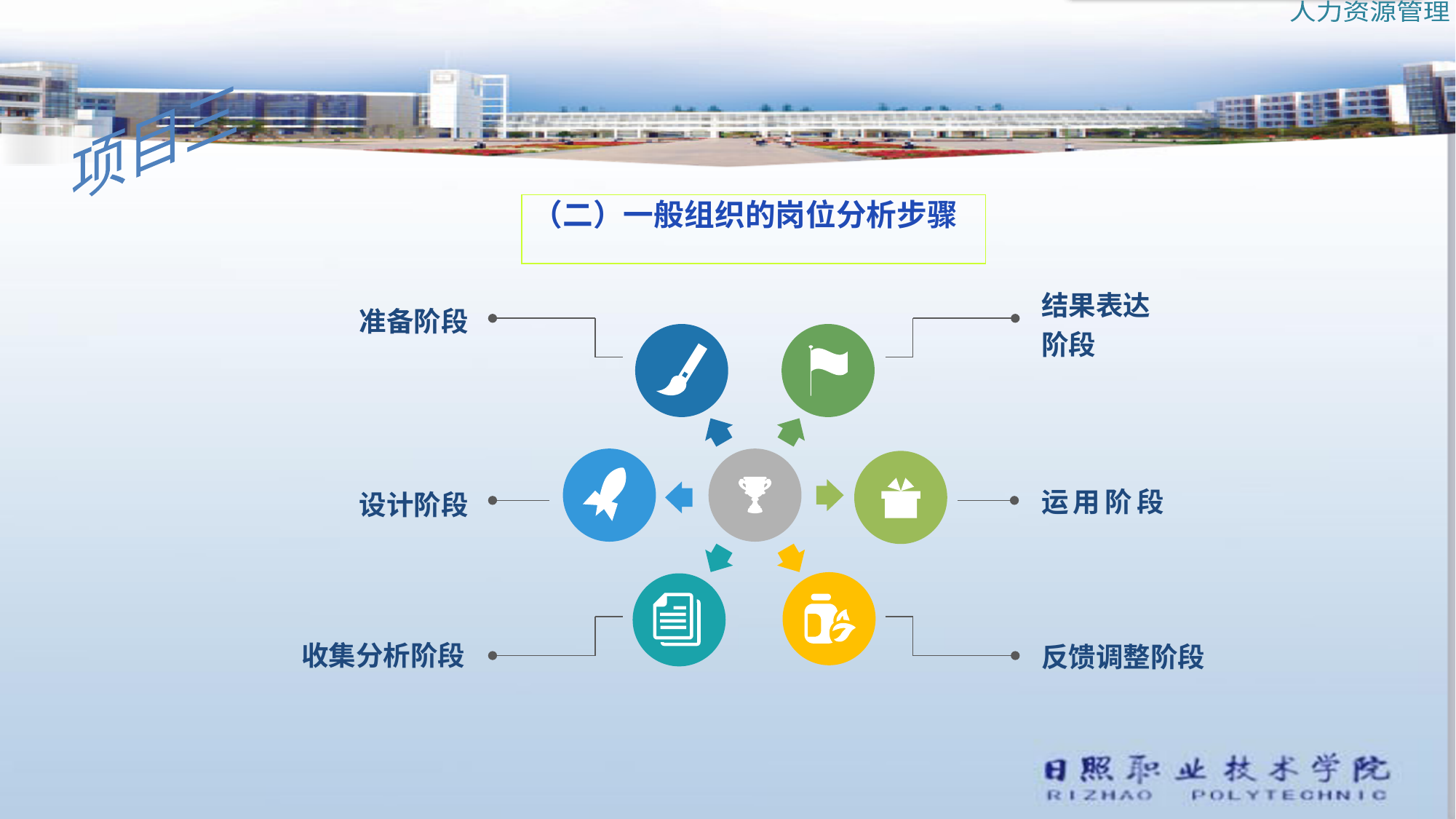

（二）一般组织的岗位分析步骤
准备阶段
结果表达阶段

设计阶段
运用阶段

收集分析阶段
反馈调整阶段